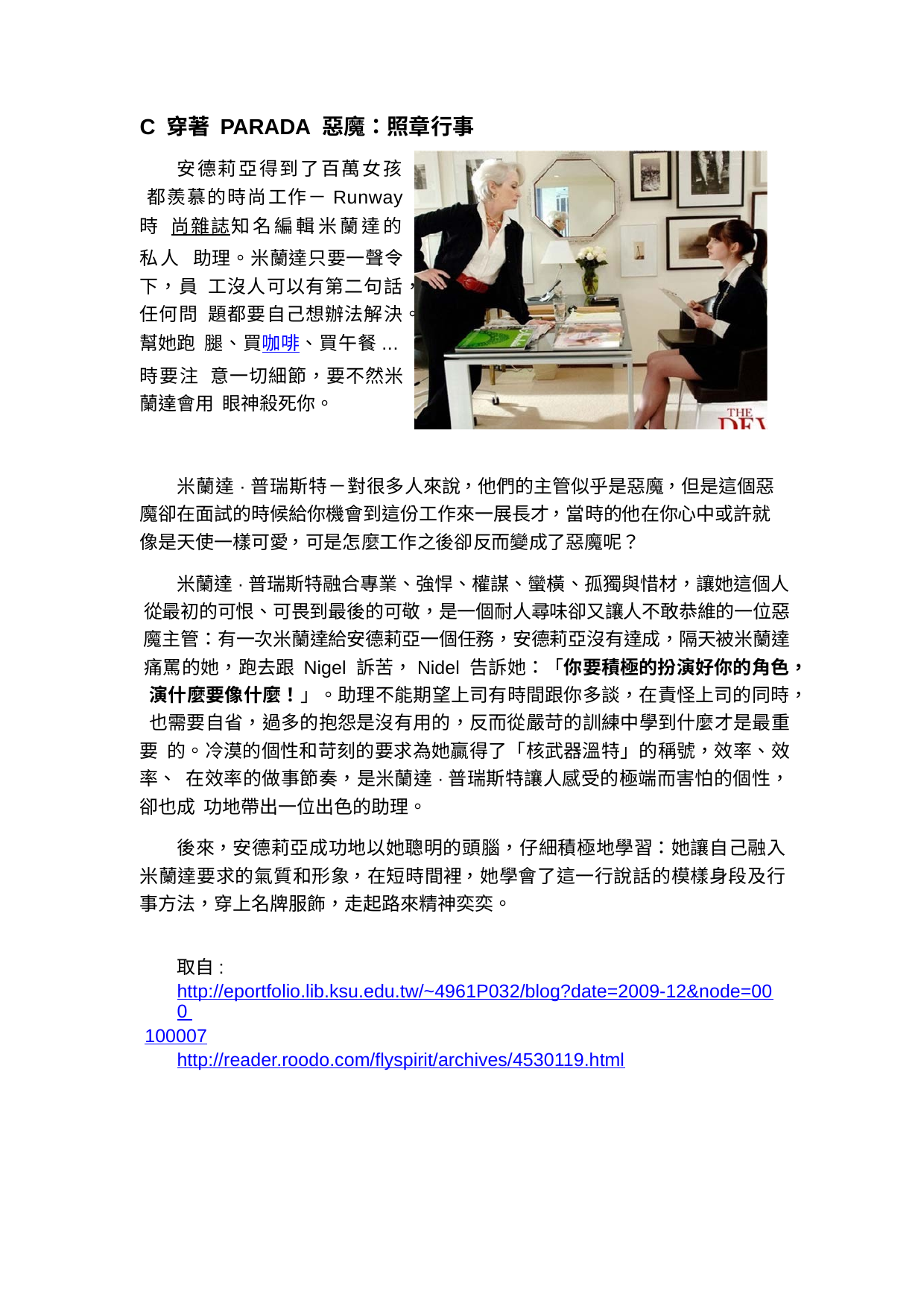

C 穿著 PARADA 惡魔：照章行事
安德莉亞得到了百萬女孩  都羨慕的時尚工作－Runway 時  尚雜誌知名編輯米蘭達的私人  助理。米蘭達只要一聲令下，員  工沒人可以有第二句話，任何問  題都要自己想辦法解決。幫她跑  腿、買咖啡、買午餐...時要注  意一切細節，要不然米蘭達會用  眼神殺死你。

米蘭達·普瑞斯特－對很多人來說，他們的主管似乎是惡魔，但是這個惡魔卻在面試的時候給你機會到這份工作來一展長才，當時的他在你心中或許就像是天使一樣可愛，可是怎麼工作之後卻反而變成了惡魔呢？
米蘭達·普瑞斯特融合專業、強悍、權謀、蠻橫、孤獨與惜材，讓她這個人  從最初的可恨、可畏到最後的可敬，是一個耐人尋味卻又讓人不敢恭維的一位惡  魔主管：有一次米蘭達給安德莉亞一個任務，安德莉亞沒有達成，隔天被米蘭達  痛罵的她，跑去跟 Nigel 訴苦，Nidel 告訴她：「你要積極的扮演好你的角色，  演什麼要像什麼！」。助理不能期望上司有時間跟你多談，在責怪上司的同時，  也需要自省，過多的抱怨是沒有用的，反而從嚴苛的訓練中學到什麼才是最重要  的。冷漠的個性和苛刻的要求為她贏得了「核武器溫特」的稱號，效率、效率、  在效率的做事節奏，是米蘭達·普瑞斯特讓人感受的極端而害怕的個性，卻也成  功地帶出一位出色的助理。
後來，安德莉亞成功地以她聰明的頭腦，仔細積極地學習：她讓自己融入米蘭達要求的氣質和形象，在短時間裡，她學會了這一行說話的模樣身段及行事方法，穿上名牌服飾，走起路來精神奕奕。

取自:
http://eportfolio.lib.ksu.edu.tw/~4961P032/blog?date=2009-12&node=000  100007
http://reader.roodo.com/flyspirit/archives/4530119.html